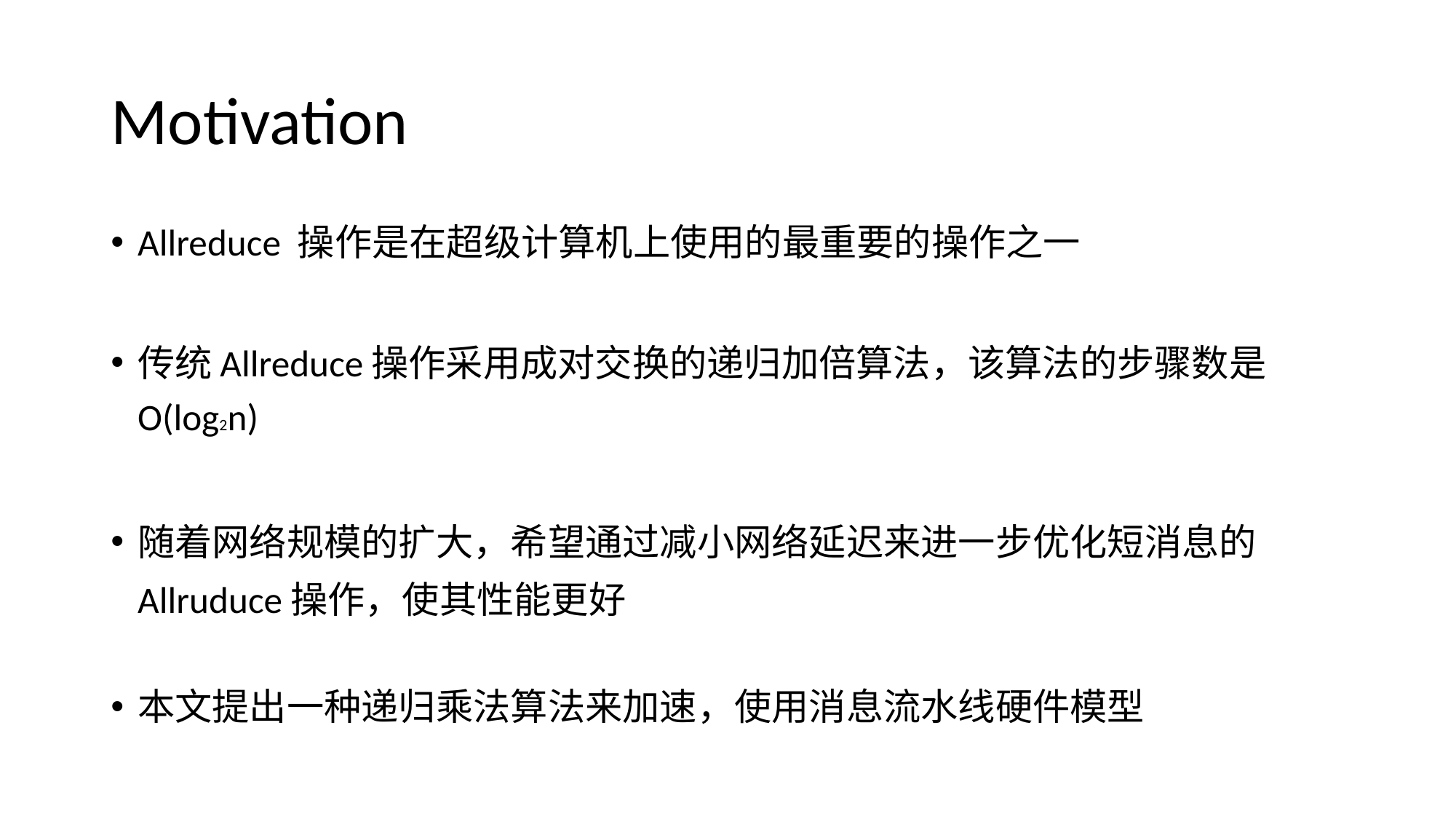

# Motivation
Allreduce 操作是在超级计算机上使用的最重要的操作之一

传统Allreduce操作采用成对交换的递归加倍算法，该算法的步骤数是O(log2n)

随着网络规模的扩大，希望通过减小网络延迟来进一步优化短消息的Allruduce操作，使其性能更好

本文提出一种递归乘法算法来加速，使用消息流水线硬件模型
2